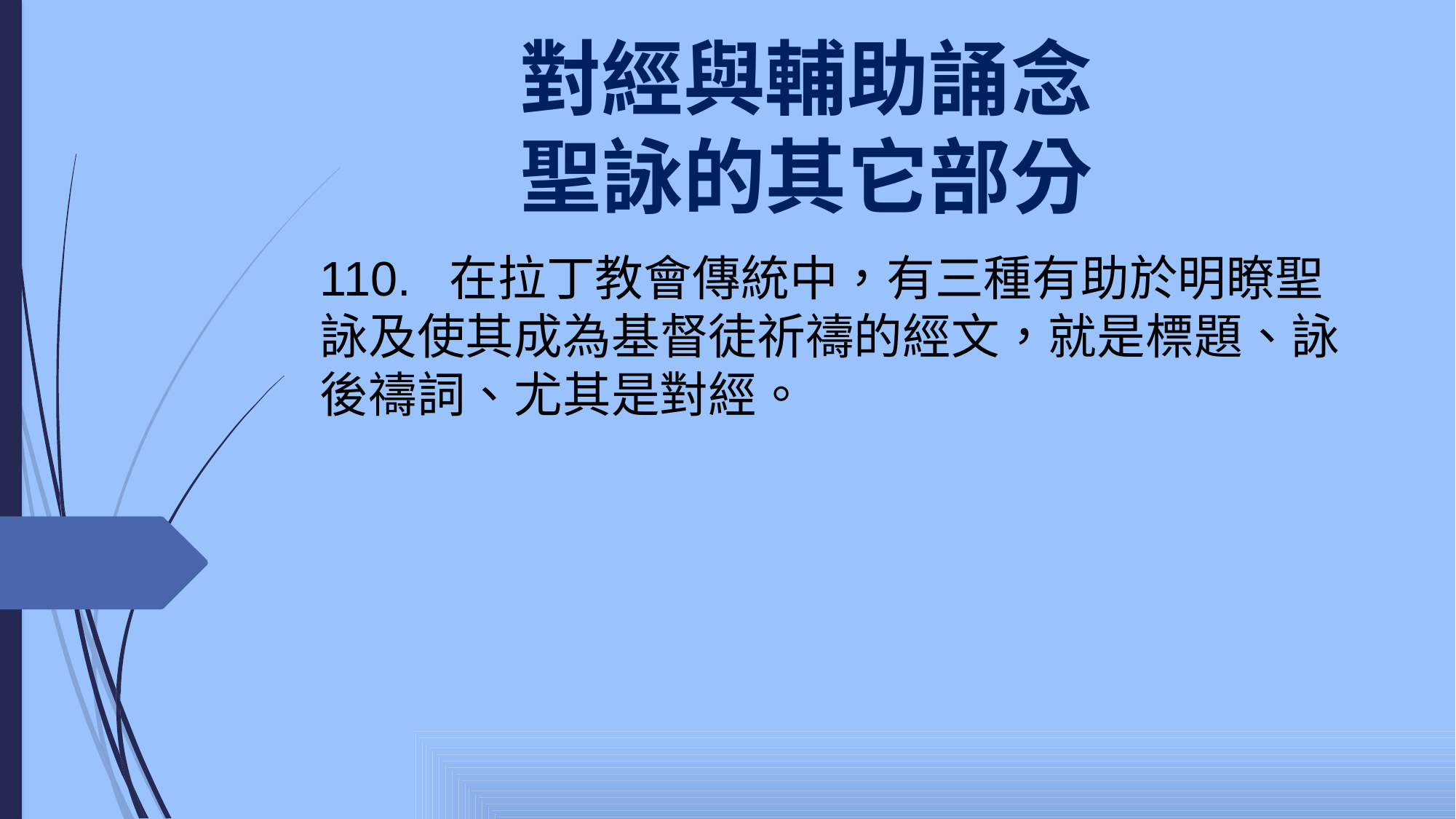

# 對經與輔助誦念 聖詠的其它部分
110.  在拉丁教會傳統中，有三種有助於明瞭聖詠及使其成為基督徒祈禱的經文，就是標題、詠後禱詞、尤其是對經。